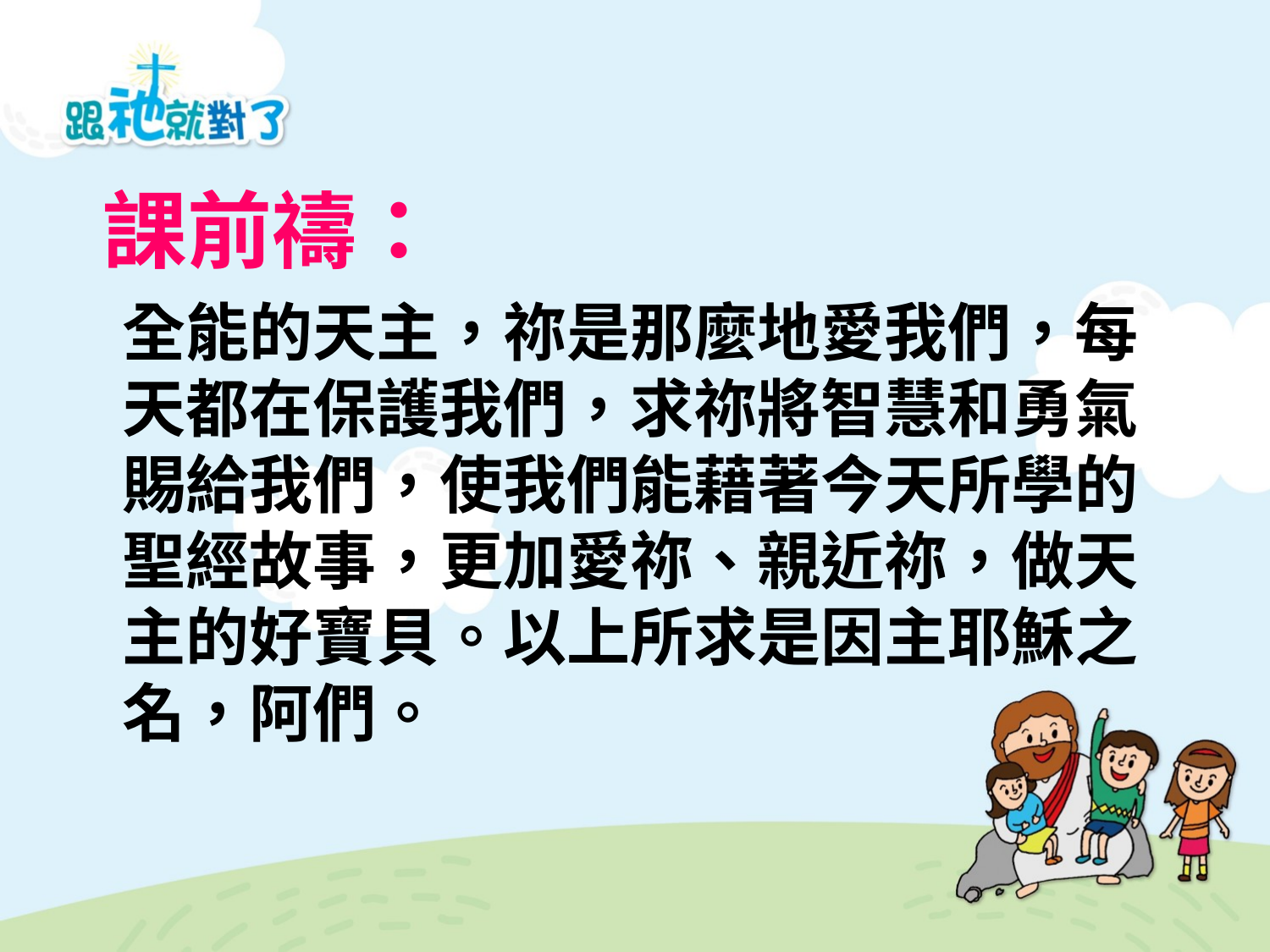

課前禱：
全能的天主，祢是那麼地愛我們，每天都在保護我們，求祢將智慧和勇氣賜給我們，使我們能藉著今天所學的聖經故事，更加愛祢、親近祢，做天主的好寶貝。以上所求是因主耶穌之名，阿們。